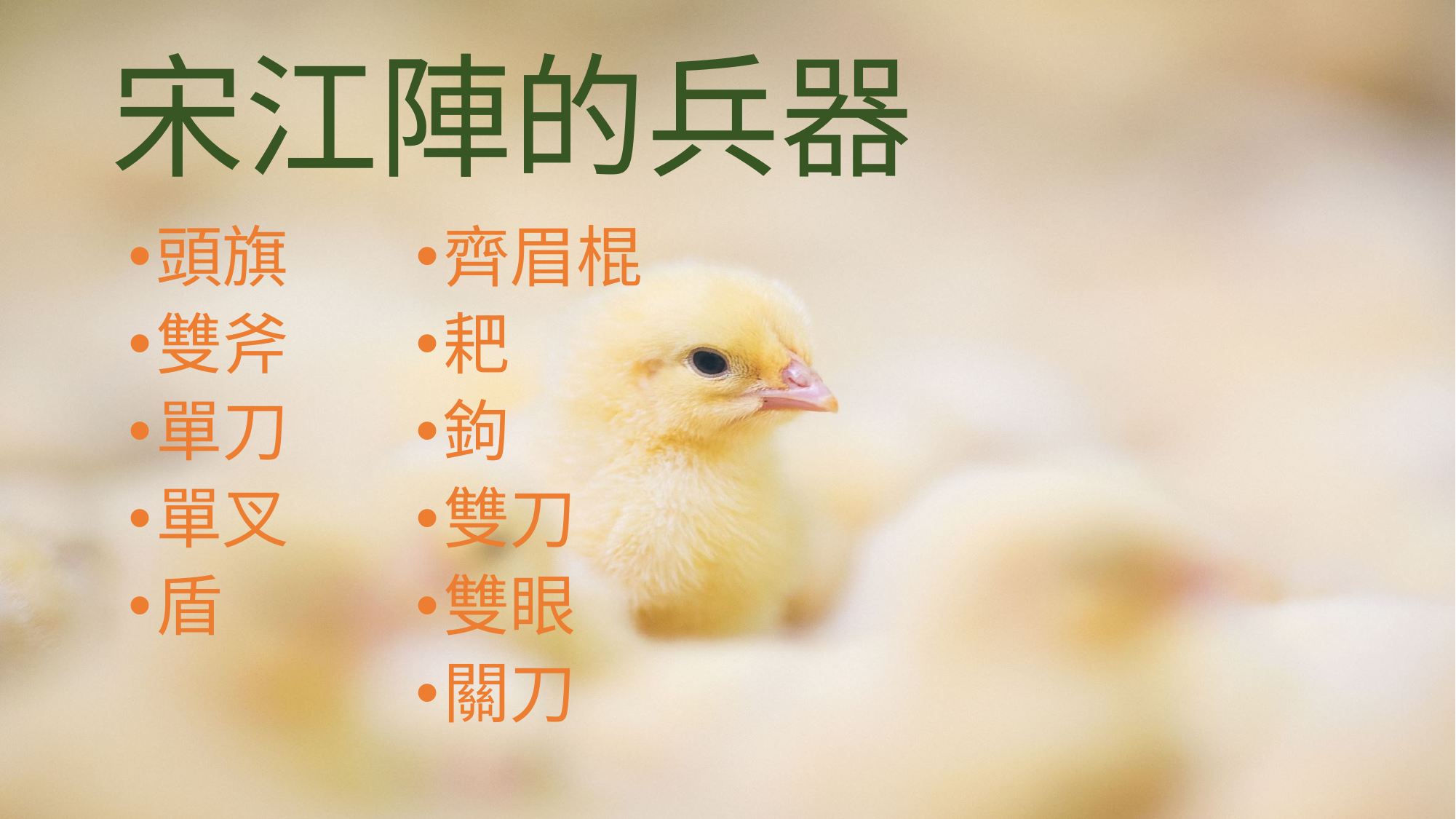

# 宋江陣的兵器
頭旗
雙斧
單刀
單叉
盾

齊眉棍
耙
鉤
雙刀
雙眼
關刀